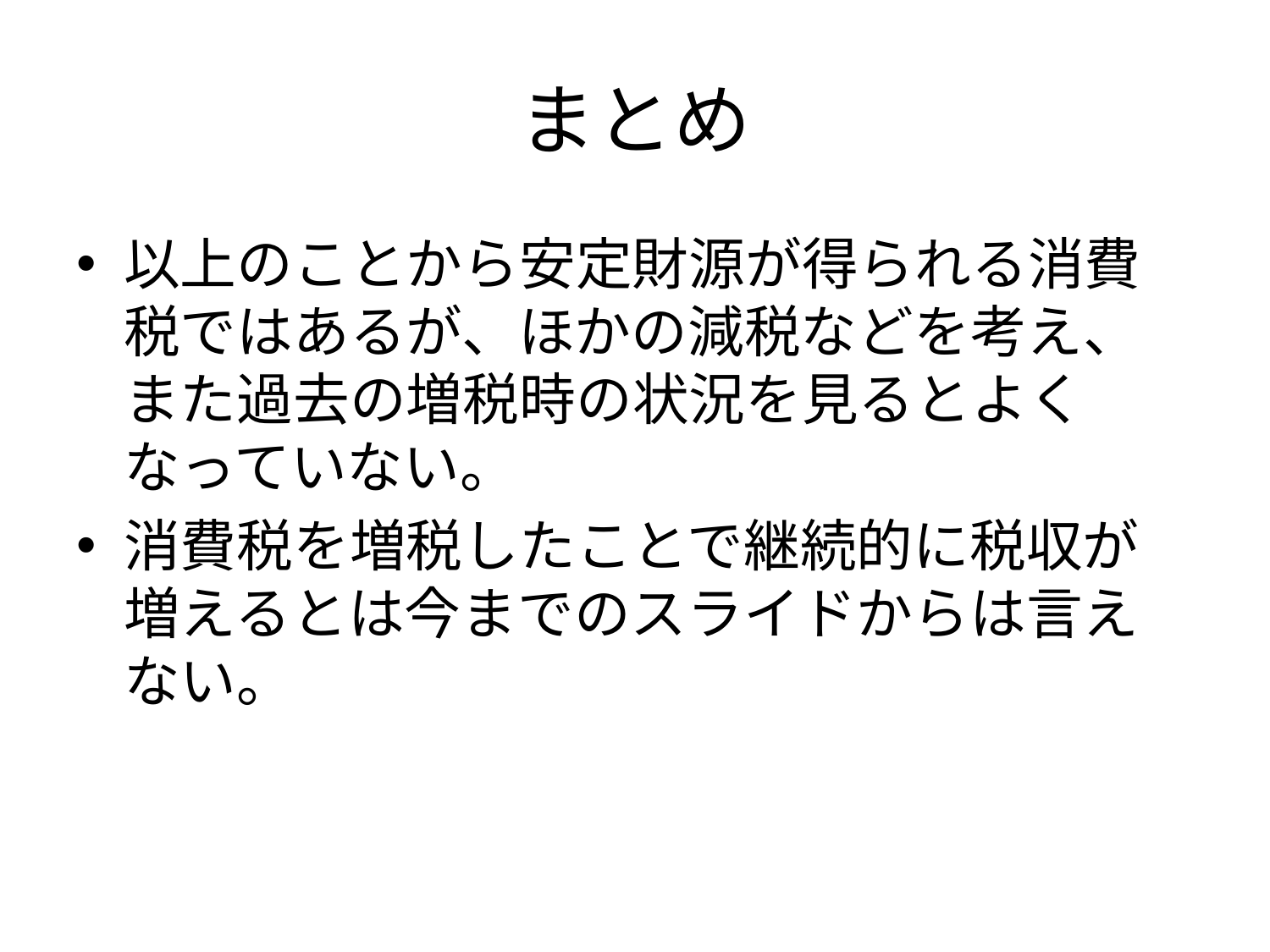

# まとめ
以上のことから安定財源が得られる消費税ではあるが、ほかの減税などを考え、また過去の増税時の状況を見るとよくなっていない。
消費税を増税したことで継続的に税収が増えるとは今までのスライドからは言えない。